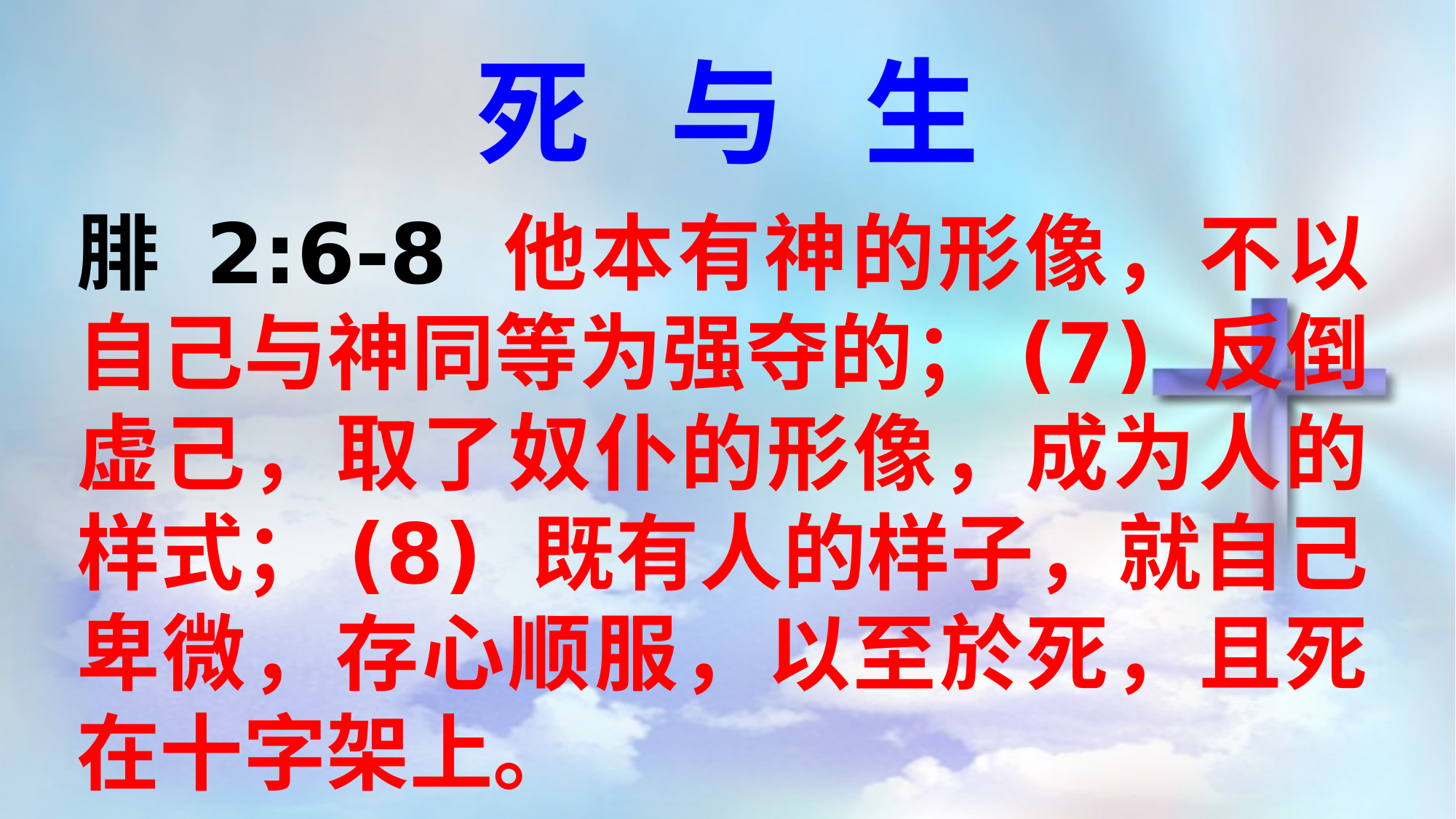

死  与  生
腓 2:6-8 他本有神的形像，不以自己与神同等为强夺的；(7) 反倒虚己，取了奴仆的形像，成为人的样式；(8) 既有人的样子，就自己卑微，存心顺服，以至於死，且死在十字架上。